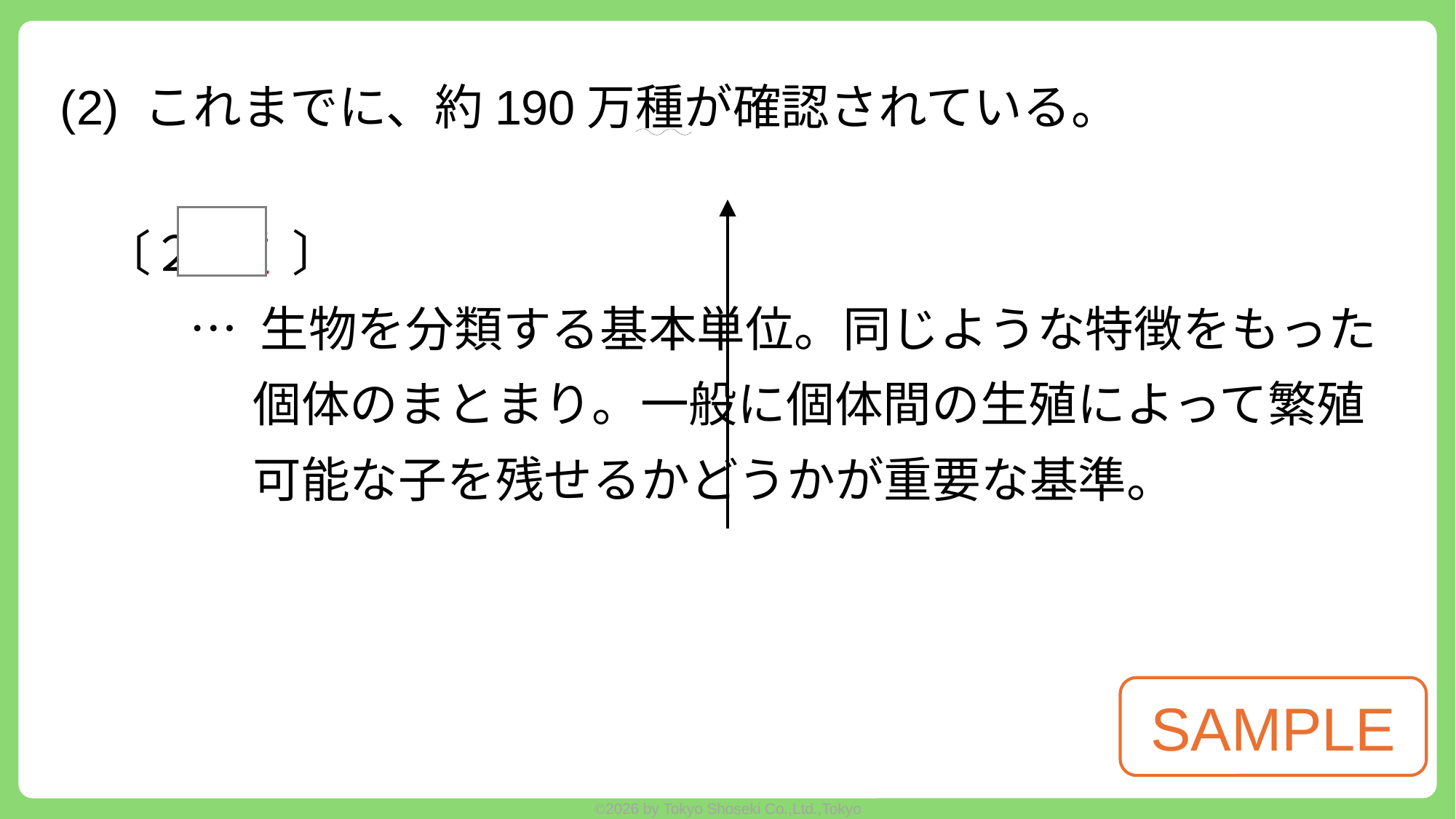

(2) これまでに、約190万種が確認されている。
〔２  種  〕
… 生物を分類する基本単位。同じような特徴をもった個体のまとまり。一般に個体間の生殖によって繁殖可能な子を残せるかどうかが重要な基準。